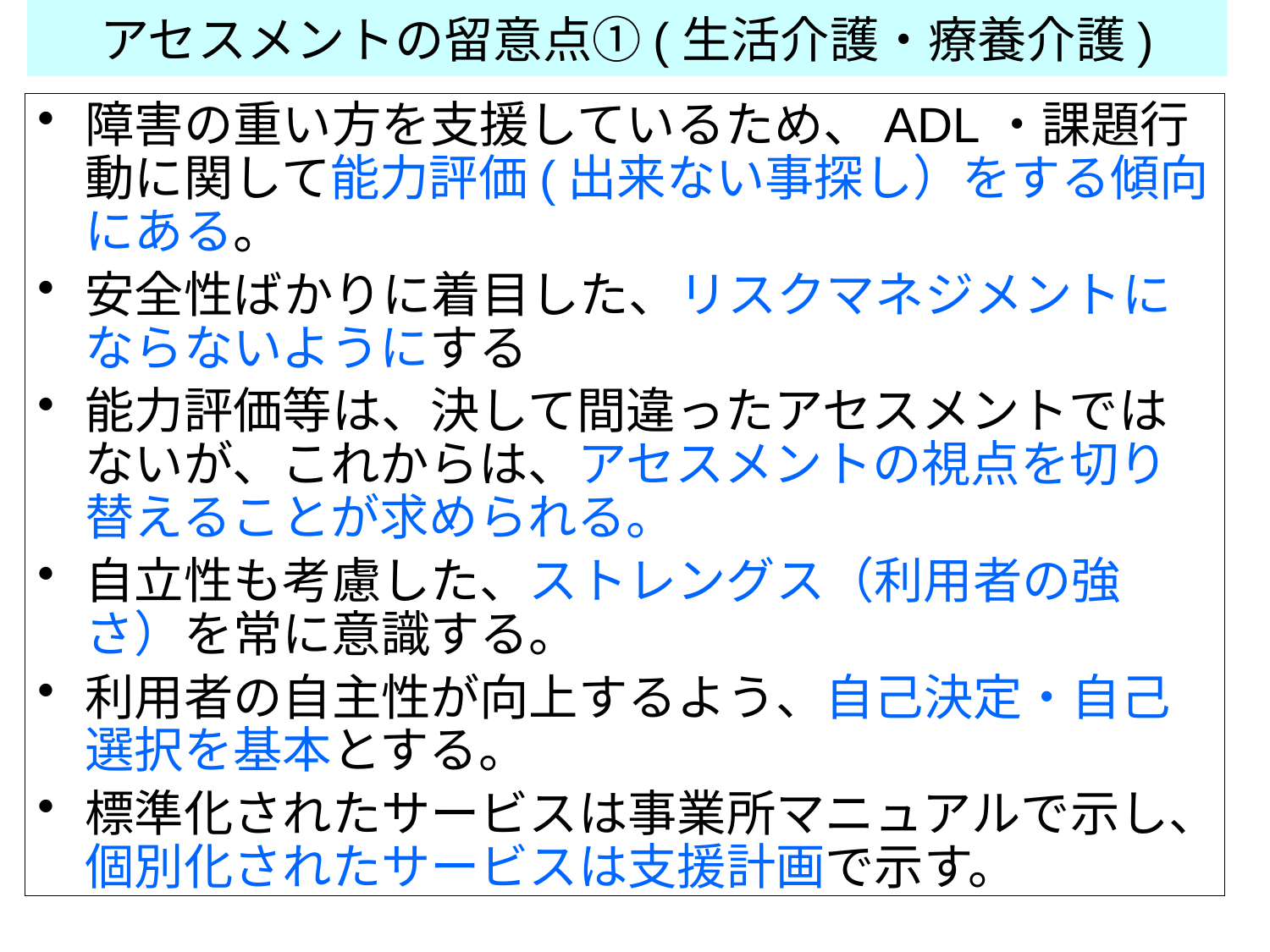

アセスメントの留意点①(生活介護・療養介護)
障害の重い方を支援しているため、ADL・課題行動に関して能力評価(出来ない事探し）をする傾向にある。
安全性ばかりに着目した、リスクマネジメントにならないようにする
能力評価等は、決して間違ったアセスメントではないが、これからは、アセスメントの視点を切り替えることが求められる。
自立性も考慮した、ストレングス（利用者の強さ）を常に意識する。
利用者の自主性が向上するよう、自己決定・自己選択を基本とする。
標準化されたサービスは事業所マニュアルで示し、個別化されたサービスは支援計画で示す。